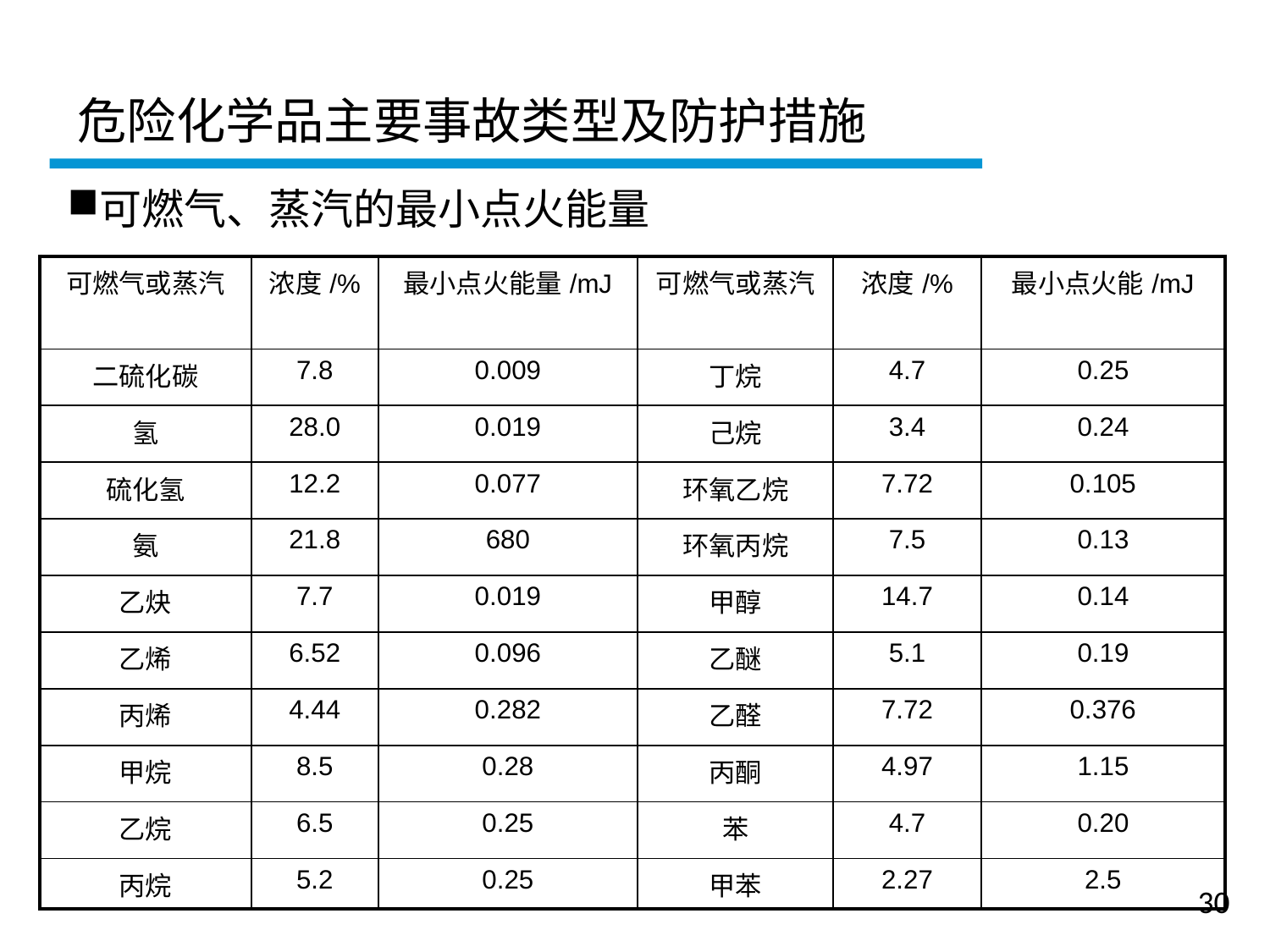

危险化学品主要事故类型及防护措施
可燃气、蒸汽的最小点火能量
一
| 可燃气或蒸汽 | 浓度/% | 最小点火能量/mJ | 可燃气或蒸汽 | 浓度/% | 最小点火能/mJ |
| --- | --- | --- | --- | --- | --- |
| 二硫化碳 | 7.8 | 0.009 | 丁烷 | 4.7 | 0.25 |
| 氢 | 28.0 | 0.019 | 己烷 | 3.4 | 0.24 |
| 硫化氢 | 12.2 | 0.077 | 环氧乙烷 | 7.72 | 0.105 |
| 氨 | 21.8 | 680 | 环氧丙烷 | 7.5 | 0.13 |
| 乙炔 | 7.7 | 0.019 | 甲醇 | 14.7 | 0.14 |
| 乙烯 | 6.52 | 0.096 | 乙醚 | 5.1 | 0.19 |
| 丙烯 | 4.44 | 0.282 | 乙醛 | 7.72 | 0.376 |
| 甲烷 | 8.5 | 0.28 | 丙酮 | 4.97 | 1.15 |
| 乙烷 | 6.5 | 0.25 | 苯 | 4.7 | 0.20 |
| 丙烷 | 5.2 | 0.25 | 甲苯 | 2.27 | 2.5 |